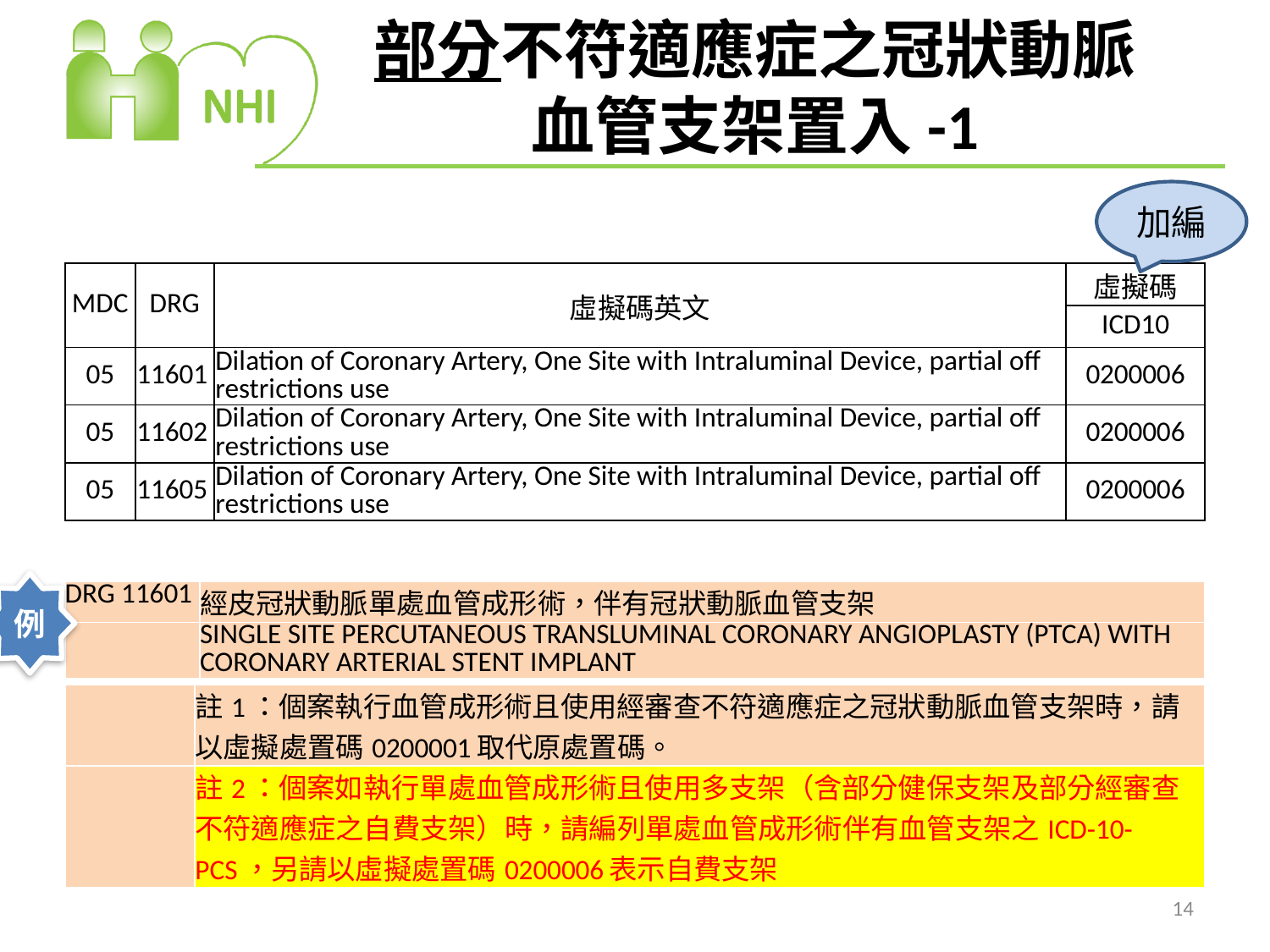

# 部分不符適應症之冠狀動脈 血管支架置入-1
加編
| MDC | DRG | 虛擬碼英文 | 虛擬碼 |
| --- | --- | --- | --- |
|  |  |  | ICD10 |
| 05 | 11601 | Dilation of Coronary Artery, One Site with Intraluminal Device, partial off restrictions use | 0200006 |
| 05 | 11602 | Dilation of Coronary Artery, One Site with Intraluminal Device, partial off restrictions use | 0200006 |
| 05 | 11605 | Dilation of Coronary Artery, One Site with Intraluminal Device, partial off restrictions use | 0200006 |
例
| DRG 11601 | 經皮冠狀動脈單處血管成形術，伴有冠狀動脈血管支架 |
| --- | --- |
|  | SINGLE SITE PERCUTANEOUS TRANSLUMINAL CORONARY ANGIOPLASTY (PTCA) WITH CORONARY ARTERIAL STENT IMPLANT |
|  | 註1：個案執行血管成形術且使用經審查不符適應症之冠狀動脈血管支架時，請以虛擬處置碼0200001取代原處置碼。 |
| --- | --- |
|  | 註2：個案如執行單處血管成形術且使用多支架（含部分健保支架及部分經審查不符適應症之自費支架）時，請編列單處血管成形術伴有血管支架之ICD-10-PCS，另請以虛擬處置碼0200006表示自費支架 |
14